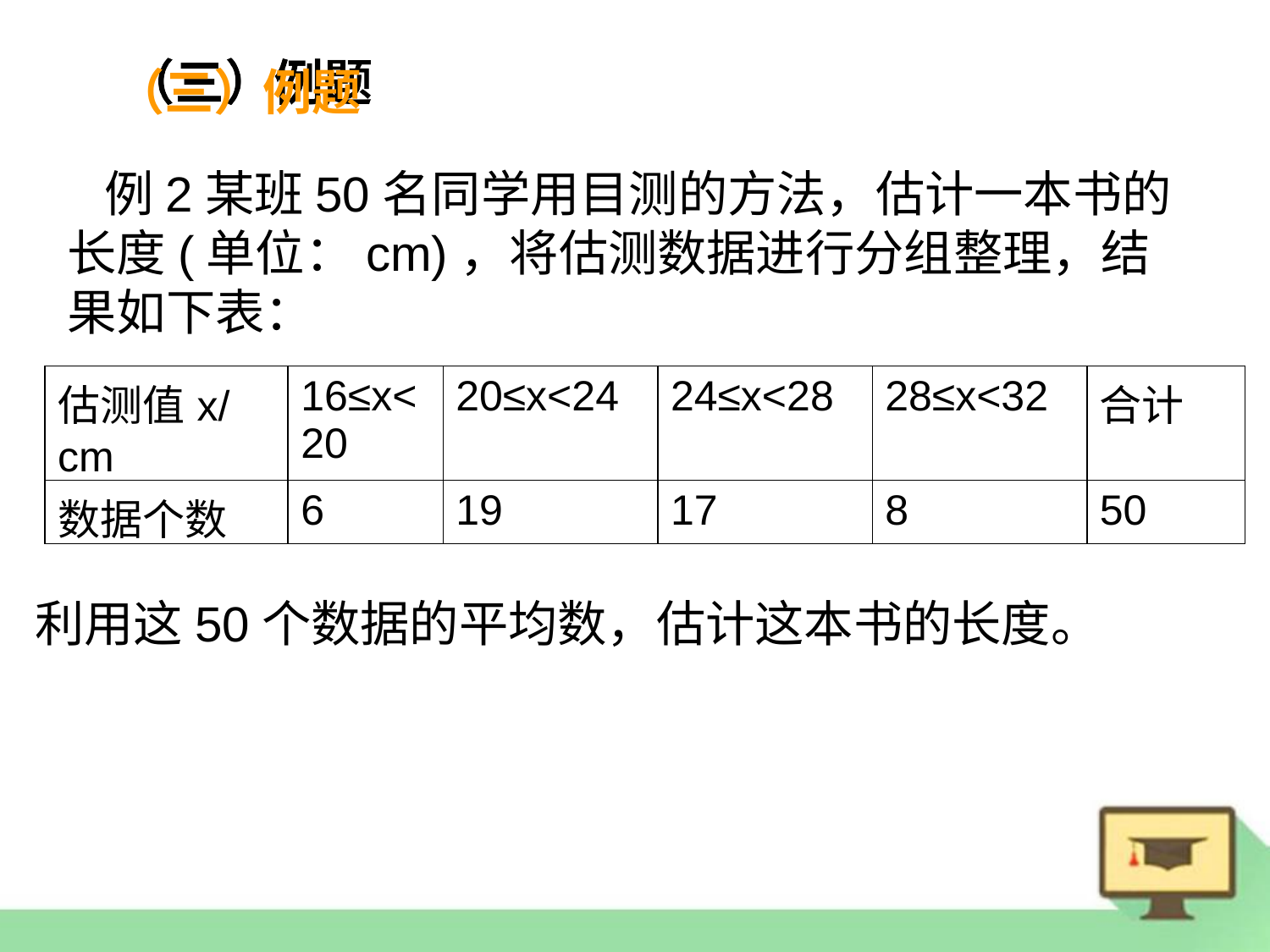

（三）例题
例2某班50名同学用目测的方法，估计一本书的长度(单位：cm)，将估测数据进行分组整理，结果如下表：
| 估测值x/cm | 16≤x<20 | 20≤x<24 | 24≤x<28 | 28≤x<32 | 合计 |
| --- | --- | --- | --- | --- | --- |
| 数据个数 | 6 | 19 | 17 | 8 | 50 |
利用这50个数据的平均数，估计这本书的长度。